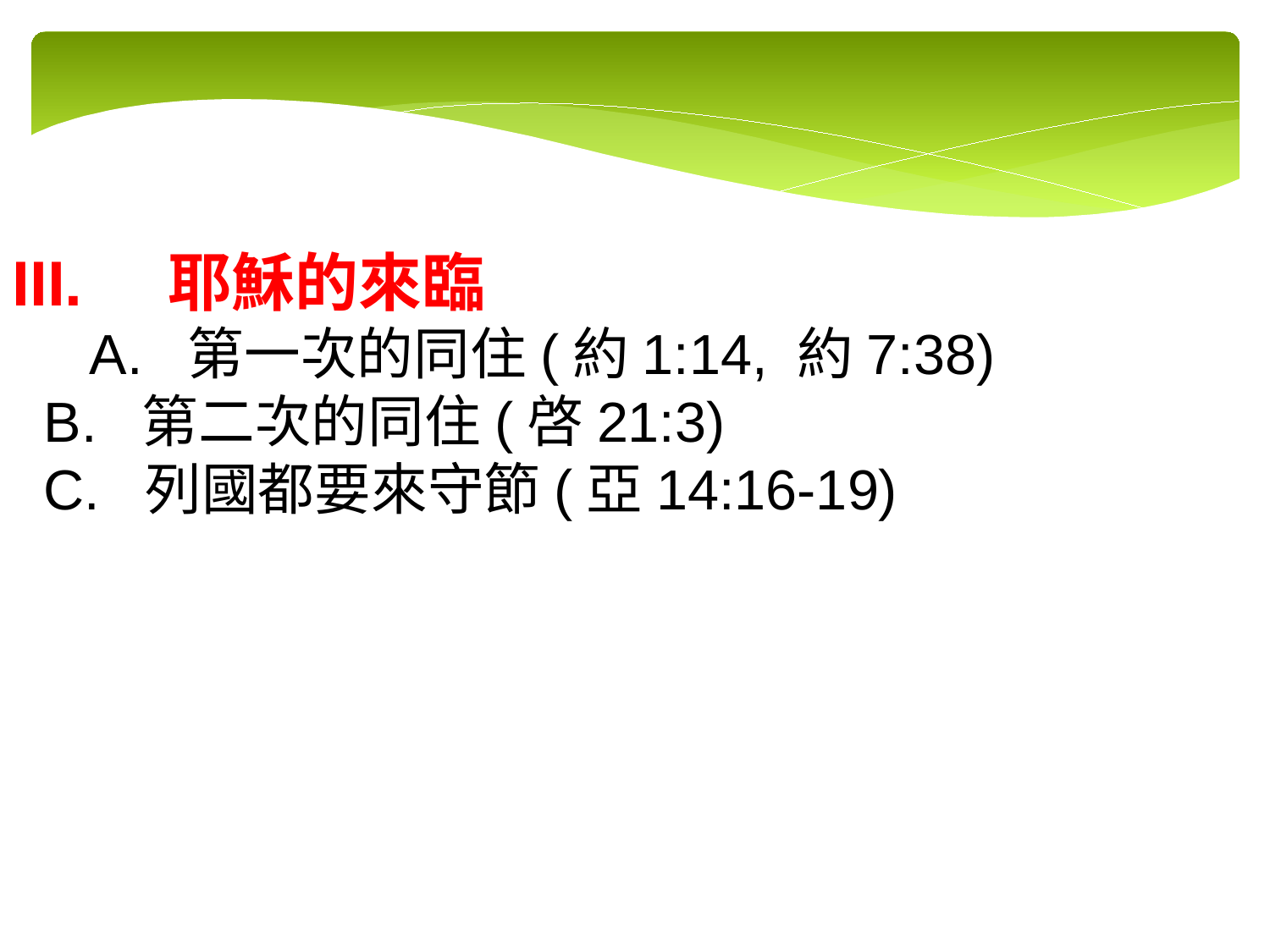

III.    耶穌的來臨
     A.  第一次的同住(約1:14, 約7:38)
  B.  第二次的同住(啓21:3)
  C.  列國都要來守節(亞14:16-19)